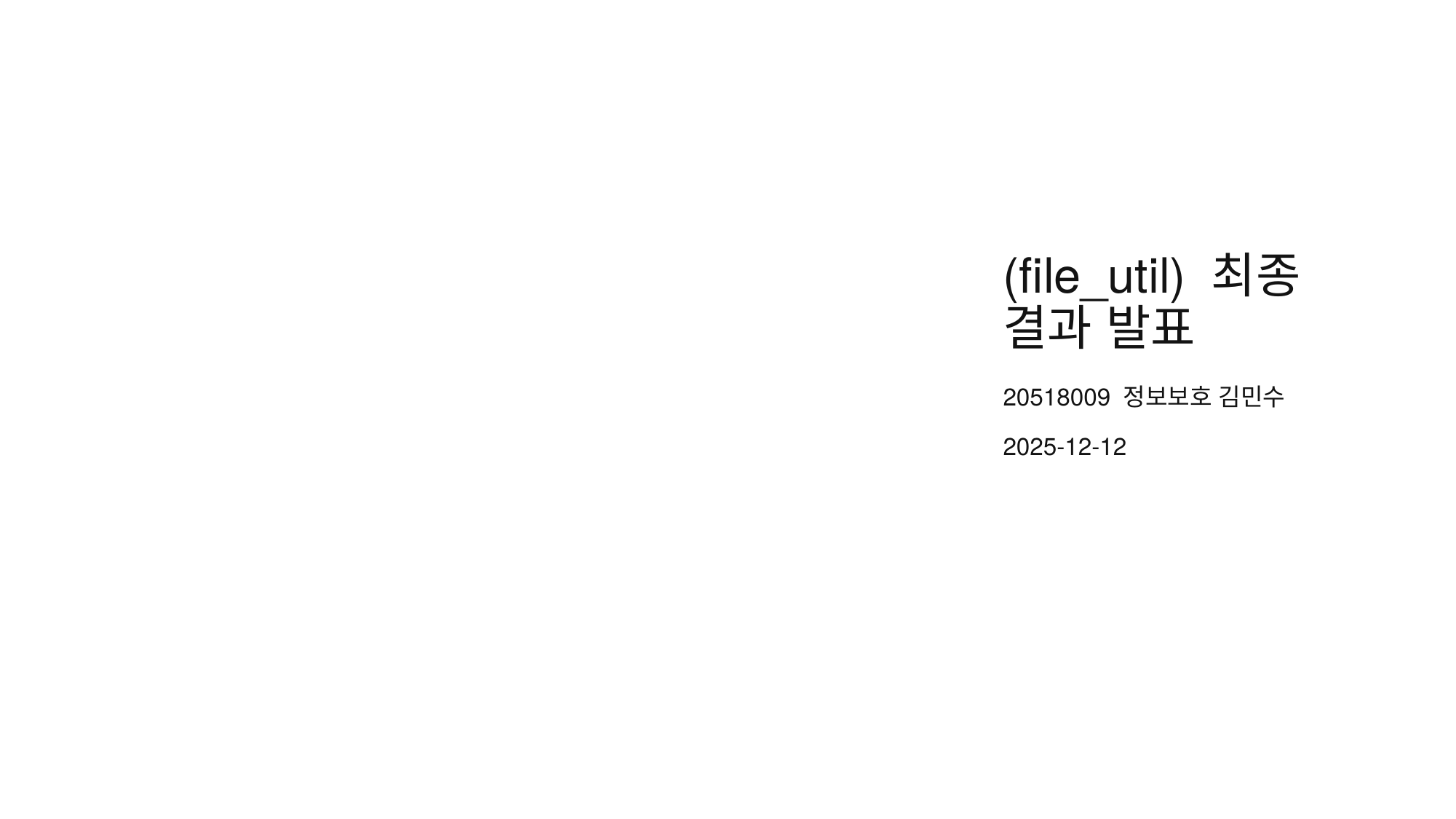

# (file_util) 최종 결과 발표
20518009 정보보호 김민수
2025-12-12